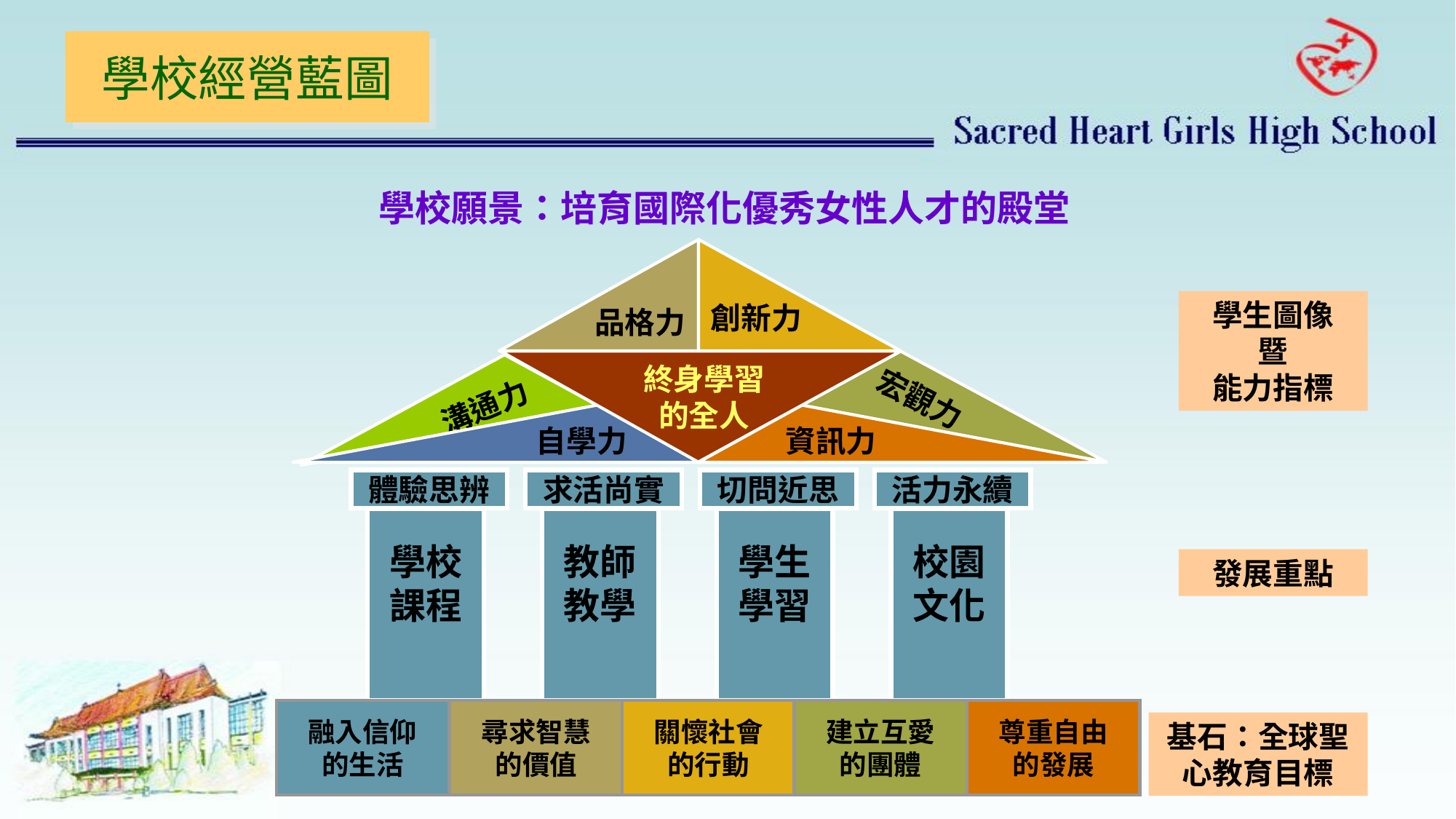

學校經營藍圖
學校願景：培育國際化優秀女性人才的殿堂

品格力

創新力

終身學習
的全人

宏觀力

溝通力

自學力

資訊力
體驗思辨
學校
課程

求活尚實
教師
教學

切問近思
學生
學習

活力永續
校園
文化

融入信仰
的生活
尋求智慧
的價值
關懷社會
的行動
建立互愛
的團體
尊重自由
的發展
學生圖像
暨
能力指標
發展重點
基石：全球聖心教育目標